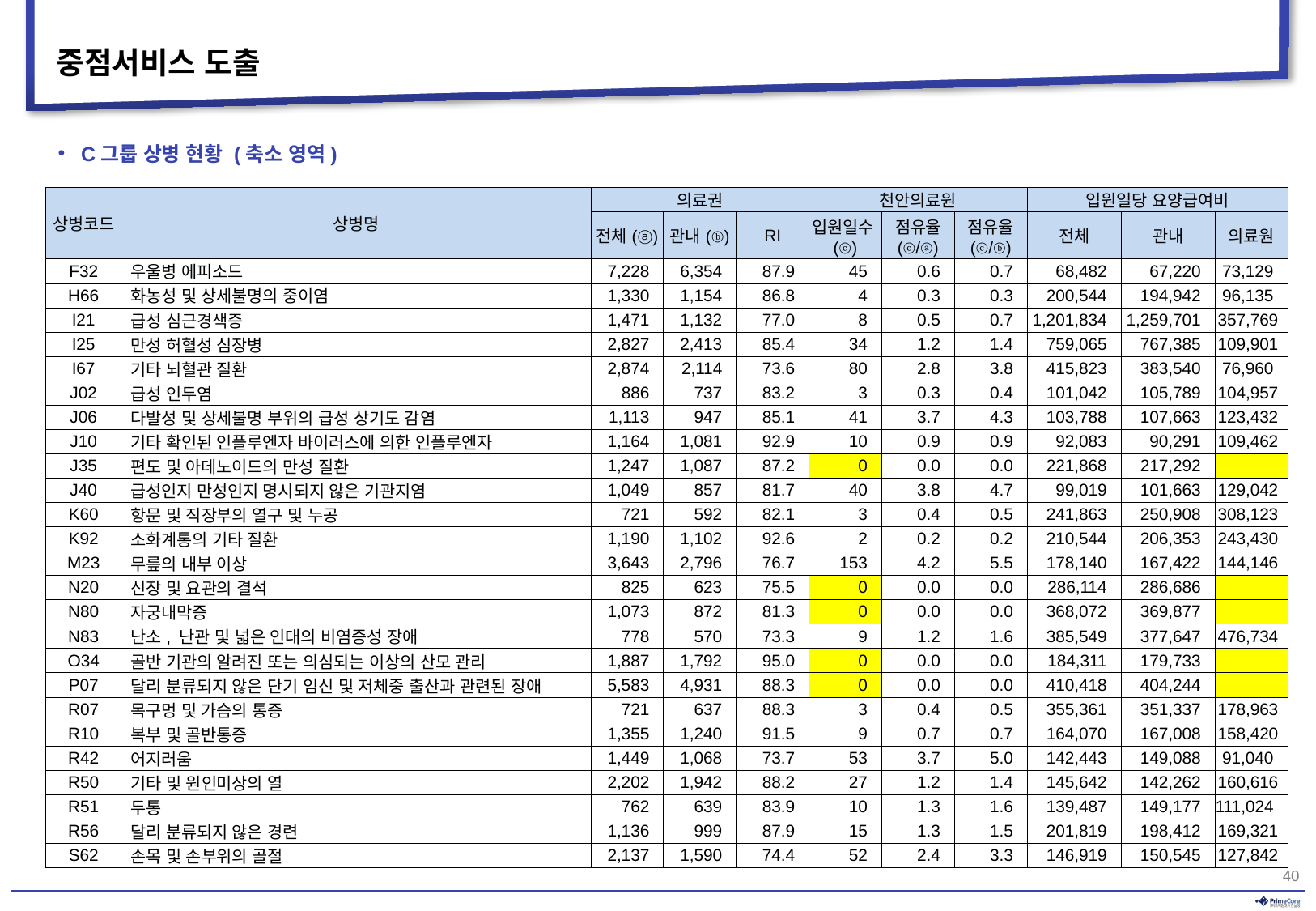

# 중점서비스 도출
C그룹 상병 현황 (축소 영역)
| 상병코드 | 상병명 | 의료권 |  |  | 천안의료원 |  |  | 입원일당 요양급여비 |  |  |
| --- | --- | --- | --- | --- | --- | --- | --- | --- | --- | --- |
|  |  | 전체(ⓐ) | 관내(ⓑ) | RI | 입원일수(ⓒ) | 점유율 (ⓒ/ⓐ) | 점유율 (ⓒ/ⓑ) | 전체 | 관내 | 의료원 |
| F32 | 우울병 에피소드 | 7,228 | 6,354 | 87.9 | 45 | 0.6 | 0.7 | 68,482 | 67,220 | 73,129 |
| H66 | 화농성 및 상세불명의 중이염 | 1,330 | 1,154 | 86.8 | 4 | 0.3 | 0.3 | 200,544 | 194,942 | 96,135 |
| I21 | 급성 심근경색증 | 1,471 | 1,132 | 77.0 | 8 | 0.5 | 0.7 | 1,201,834 | 1,259,701 | 357,769 |
| I25 | 만성 허혈성 심장병 | 2,827 | 2,413 | 85.4 | 34 | 1.2 | 1.4 | 759,065 | 767,385 | 109,901 |
| I67 | 기타 뇌혈관 질환 | 2,874 | 2,114 | 73.6 | 80 | 2.8 | 3.8 | 415,823 | 383,540 | 76,960 |
| J02 | 급성 인두염 | 886 | 737 | 83.2 | 3 | 0.3 | 0.4 | 101,042 | 105,789 | 104,957 |
| J06 | 다발성 및 상세불명 부위의 급성 상기도 감염 | 1,113 | 947 | 85.1 | 41 | 3.7 | 4.3 | 103,788 | 107,663 | 123,432 |
| J10 | 기타 확인된 인플루엔자 바이러스에 의한 인플루엔자 | 1,164 | 1,081 | 92.9 | 10 | 0.9 | 0.9 | 92,083 | 90,291 | 109,462 |
| J35 | 편도 및 아데노이드의 만성 질환 | 1,247 | 1,087 | 87.2 | 0 | 0.0 | 0.0 | 221,868 | 217,292 |  |
| J40 | 급성인지 만성인지 명시되지 않은 기관지염 | 1,049 | 857 | 81.7 | 40 | 3.8 | 4.7 | 99,019 | 101,663 | 129,042 |
| K60 | 항문 및 직장부의 열구 및 누공 | 721 | 592 | 82.1 | 3 | 0.4 | 0.5 | 241,863 | 250,908 | 308,123 |
| K92 | 소화계통의 기타 질환 | 1,190 | 1,102 | 92.6 | 2 | 0.2 | 0.2 | 210,544 | 206,353 | 243,430 |
| M23 | 무릎의 내부 이상 | 3,643 | 2,796 | 76.7 | 153 | 4.2 | 5.5 | 178,140 | 167,422 | 144,146 |
| N20 | 신장 및 요관의 결석 | 825 | 623 | 75.5 | 0 | 0.0 | 0.0 | 286,114 | 286,686 |  |
| N80 | 자궁내막증 | 1,073 | 872 | 81.3 | 0 | 0.0 | 0.0 | 368,072 | 369,877 |  |
| N83 | 난소, 난관 및 넓은 인대의 비염증성 장애 | 778 | 570 | 73.3 | 9 | 1.2 | 1.6 | 385,549 | 377,647 | 476,734 |
| O34 | 골반 기관의 알려진 또는 의심되는 이상의 산모 관리 | 1,887 | 1,792 | 95.0 | 0 | 0.0 | 0.0 | 184,311 | 179,733 |  |
| P07 | 달리 분류되지 않은 단기 임신 및 저체중 출산과 관련된 장애 | 5,583 | 4,931 | 88.3 | 0 | 0.0 | 0.0 | 410,418 | 404,244 |  |
| R07 | 목구멍 및 가슴의 통증 | 721 | 637 | 88.3 | 3 | 0.4 | 0.5 | 355,361 | 351,337 | 178,963 |
| R10 | 복부 및 골반통증 | 1,355 | 1,240 | 91.5 | 9 | 0.7 | 0.7 | 164,070 | 167,008 | 158,420 |
| R42 | 어지러움 | 1,449 | 1,068 | 73.7 | 53 | 3.7 | 5.0 | 142,443 | 149,088 | 91,040 |
| R50 | 기타 및 원인미상의 열 | 2,202 | 1,942 | 88.2 | 27 | 1.2 | 1.4 | 145,642 | 142,262 | 160,616 |
| R51 | 두통 | 762 | 639 | 83.9 | 10 | 1.3 | 1.6 | 139,487 | 149,177 | 111,024 |
| R56 | 달리 분류되지 않은 경련 | 1,136 | 999 | 87.9 | 15 | 1.3 | 1.5 | 201,819 | 198,412 | 169,321 |
| S62 | 손목 및 손부위의 골절 | 2,137 | 1,590 | 74.4 | 52 | 2.4 | 3.3 | 146,919 | 150,545 | 127,842 |